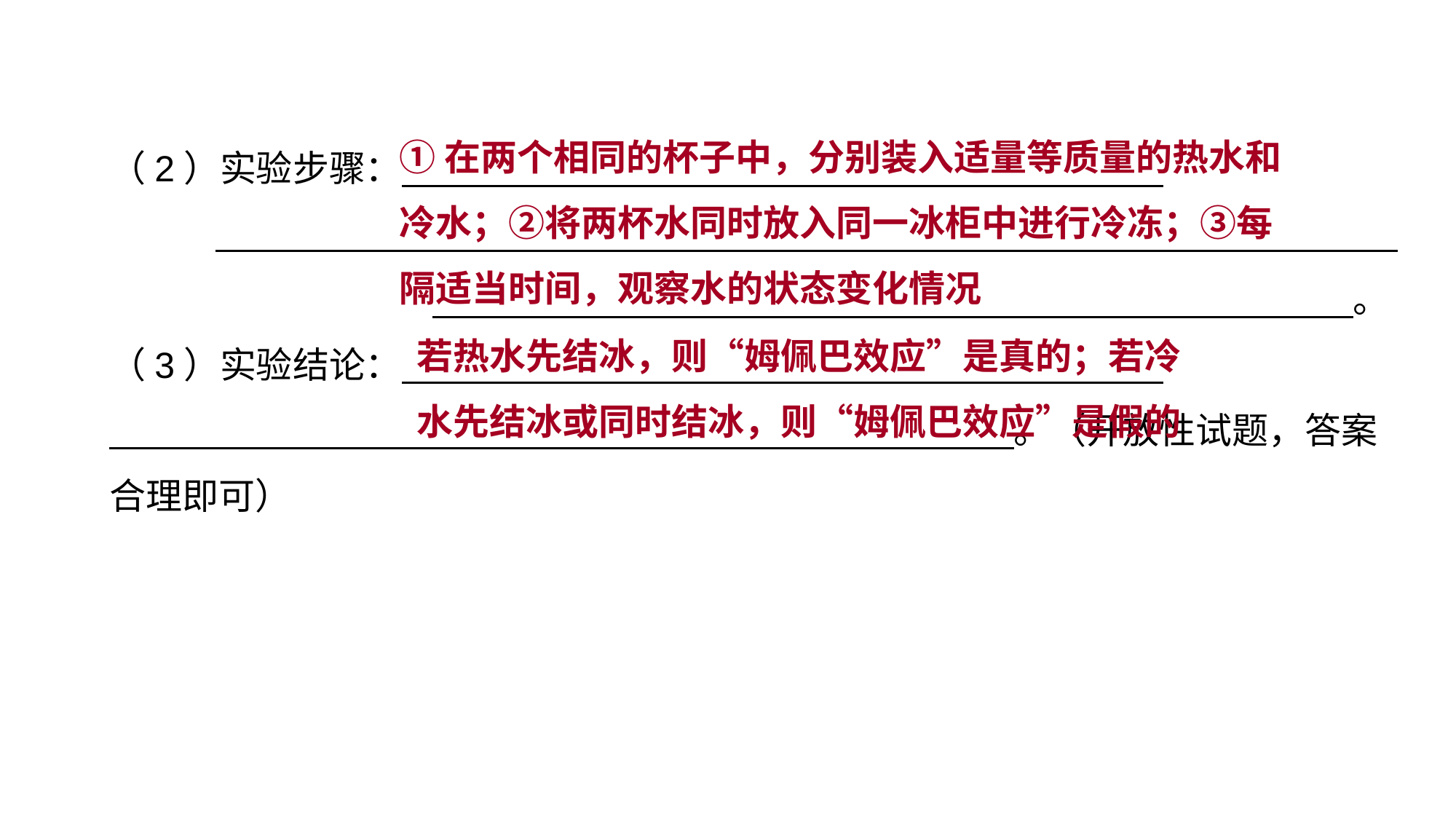

①在两个相同的杯子中，分别装入适量等质量的热水和冷水；②将两杯水同时放入同一冰柜中进行冷冻；③每隔适当时间，观察水的状态变化情况
（2）实验步骤：

　                                                                                                            。
（3）实验结论：
　                                                                                                          。（开放性试题，答案合理即可）
真题回顾 把握考向
若热水先结冰，则“姆佩巴效应”是真的；若冷水先结冰或同时结冰，则“姆佩巴效应”是假的